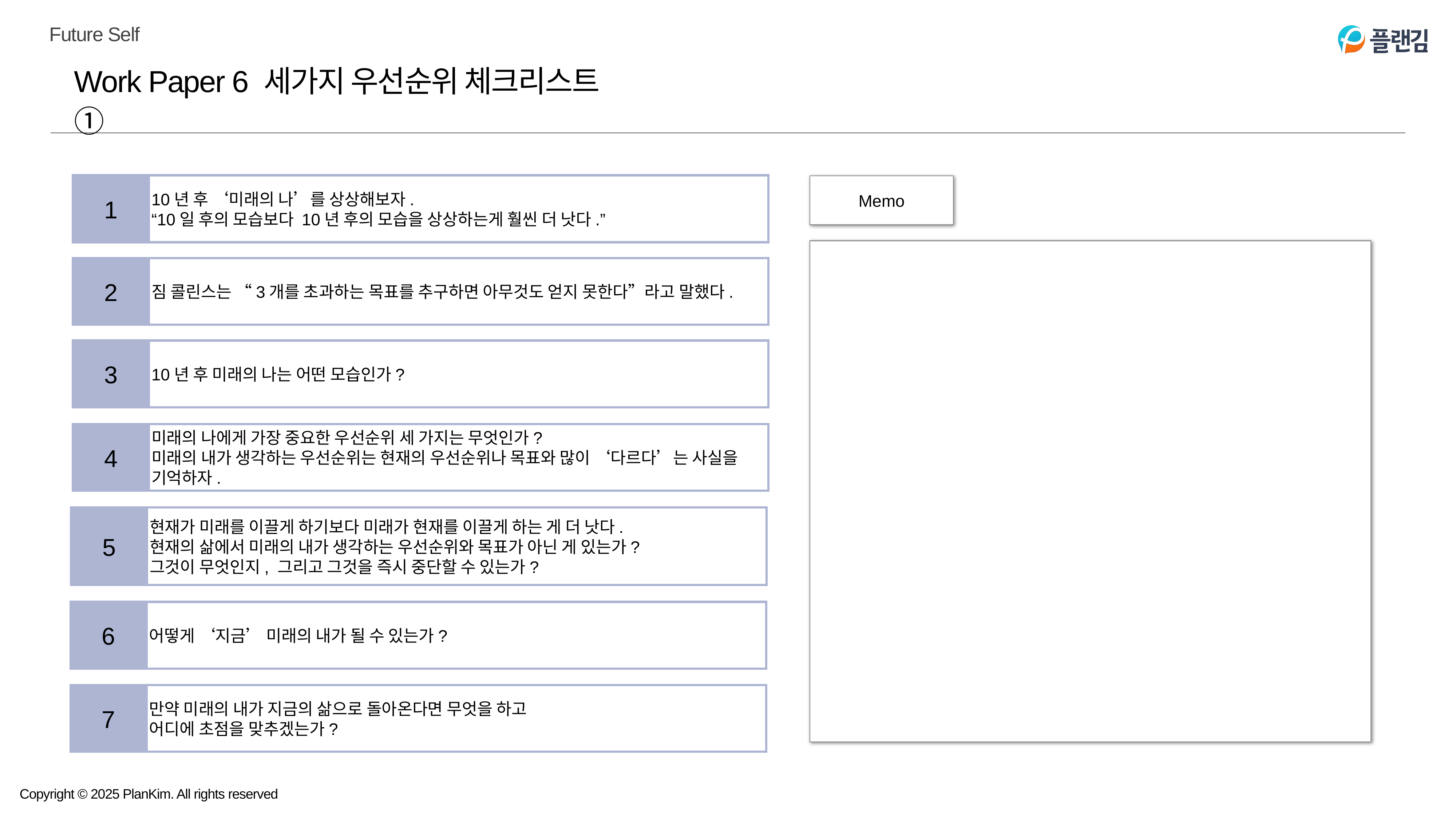

Work Paper 6 세가지 우선순위 체크리스트 ①
1
10년 후 ‘미래의 나’를 상상해보자.
“10일 후의 모습보다 10년 후의 모습을 상상하는게 훨씬 더 낫다.”
Memo

2
짐 콜린스는 “3개를 초과하는 목표를 추구하면 아무것도 얻지 못한다”라고 말했다.
3
10년 후 미래의 나는 어떤 모습인가?
4
미래의 나에게 가장 중요한 우선순위 세 가지는 무엇인가?
미래의 내가 생각하는 우선순위는 현재의 우선순위나 목표와 많이 ‘다르다’는 사실을 기억하자.
5
현재가 미래를 이끌게 하기보다 미래가 현재를 이끌게 하는 게 더 낫다.
현재의 삶에서 미래의 내가 생각하는 우선순위와 목표가 아닌 게 있는가?
그것이 무엇인지, 그리고 그것을 즉시 중단할 수 있는가?
6
어떻게 ‘지금’ 미래의 내가 될 수 있는가?
7
만약 미래의 내가 지금의 삶으로 돌아온다면 무엇을 하고
어디에 초점을 맞추겠는가?
8